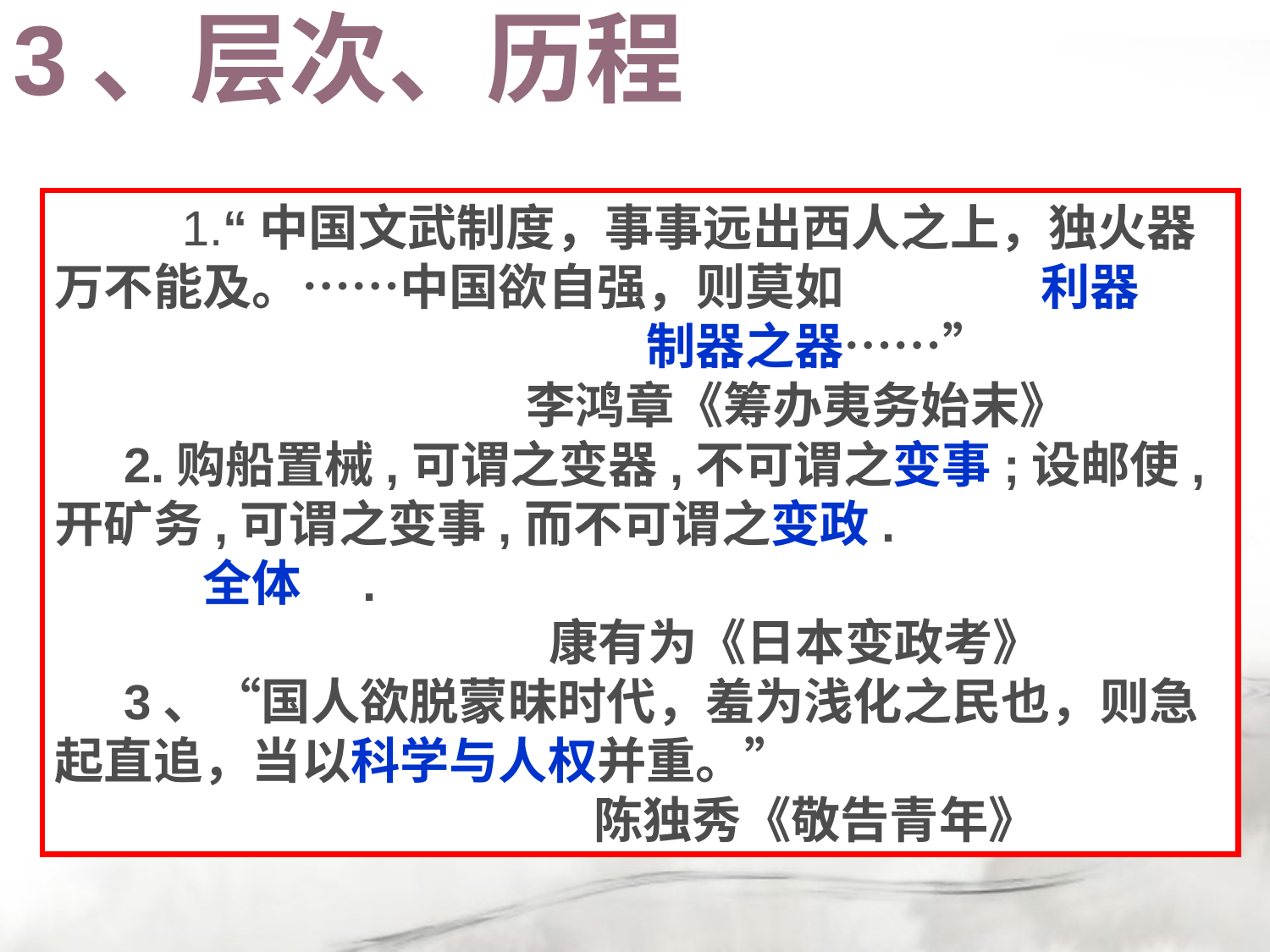

# 3、层次、历程
     1.“中国文武制度，事事远出西人之上，独火器万不能及。……中国欲自强，则莫如学习外国利器，欲学习外国利器，则莫如觅制器之器……”
                                         李鸿章《筹办夷务始末》
     2.购船置械,可谓之变器,不可谓之变事;设邮使,开矿务,可谓之变事,而不可谓之变政.日本改定国宪,变法之全体也.
                                           康有为《日本变政考》
     3、“国人欲脱蒙昧时代，羞为浅化之民也，则急起直追，当以科学与人权并重。”
                                               陈独秀《敬告青年》